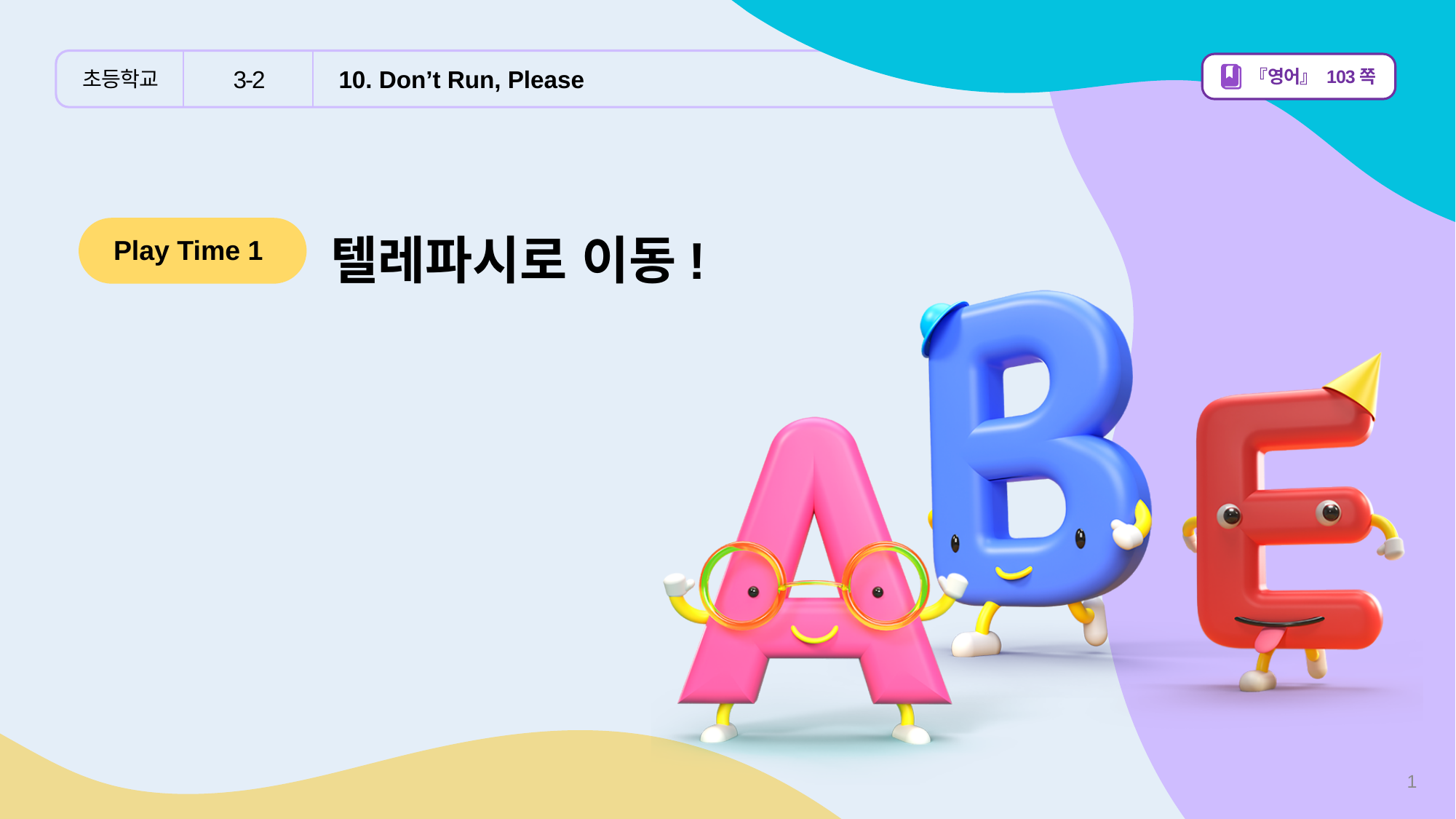

『영어』 103쪽

3-2
10. Don’t Run, Please
# 텔레파시로 이동!
Play Time 1
1